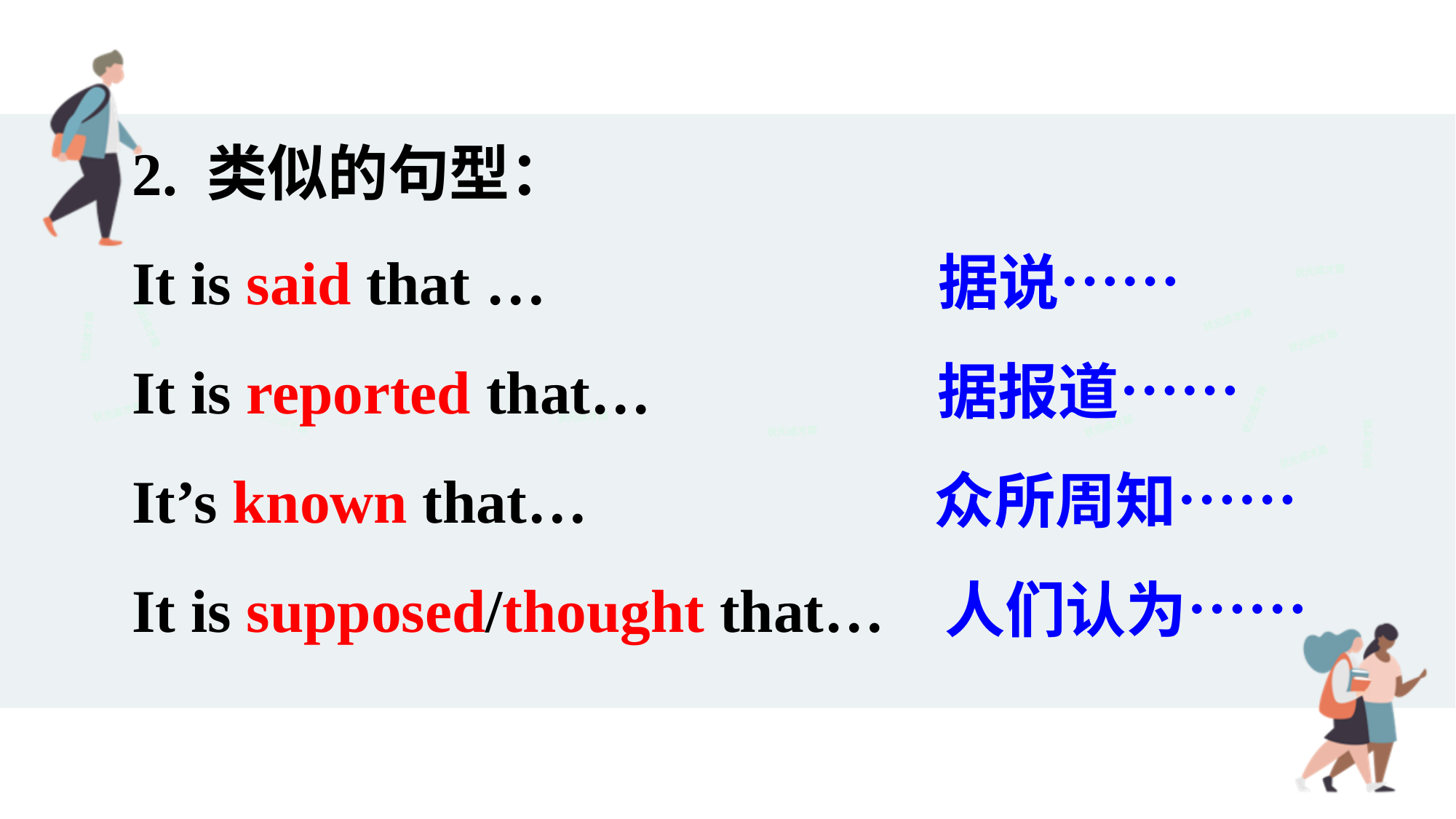

2. 类似的句型：
It is said that …                         据说……
It is reported that…                  据报道……
It’s known that…                      众所周知……
It is supposed/thought that…   人们认为……
状元成才路
状元成才路
状元成才路
状元成才路
状元成才路
状元成才路
状元成才路
状元成才路
状元成才路
状元成才路
状元成才路
状元成才路
状元成才路